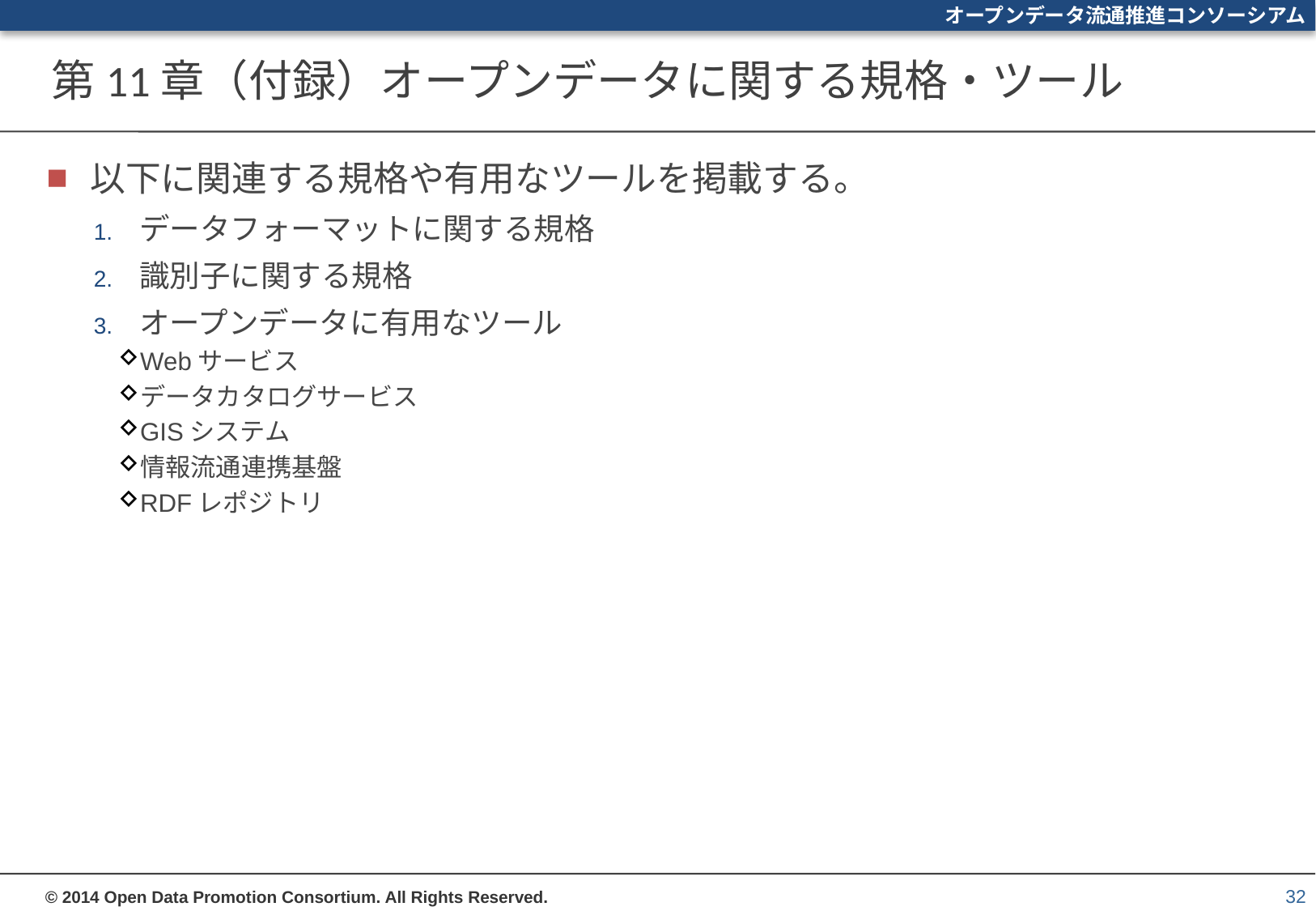

# 第11章（付録）オープンデータに関する規格・ツール
以下に関連する規格や有用なツールを掲載する。
データフォーマットに関する規格
識別子に関する規格
オープンデータに有用なツール
Webサービス
データカタログサービス
GISシステム
情報流通連携基盤
RDFレポジトリ
32